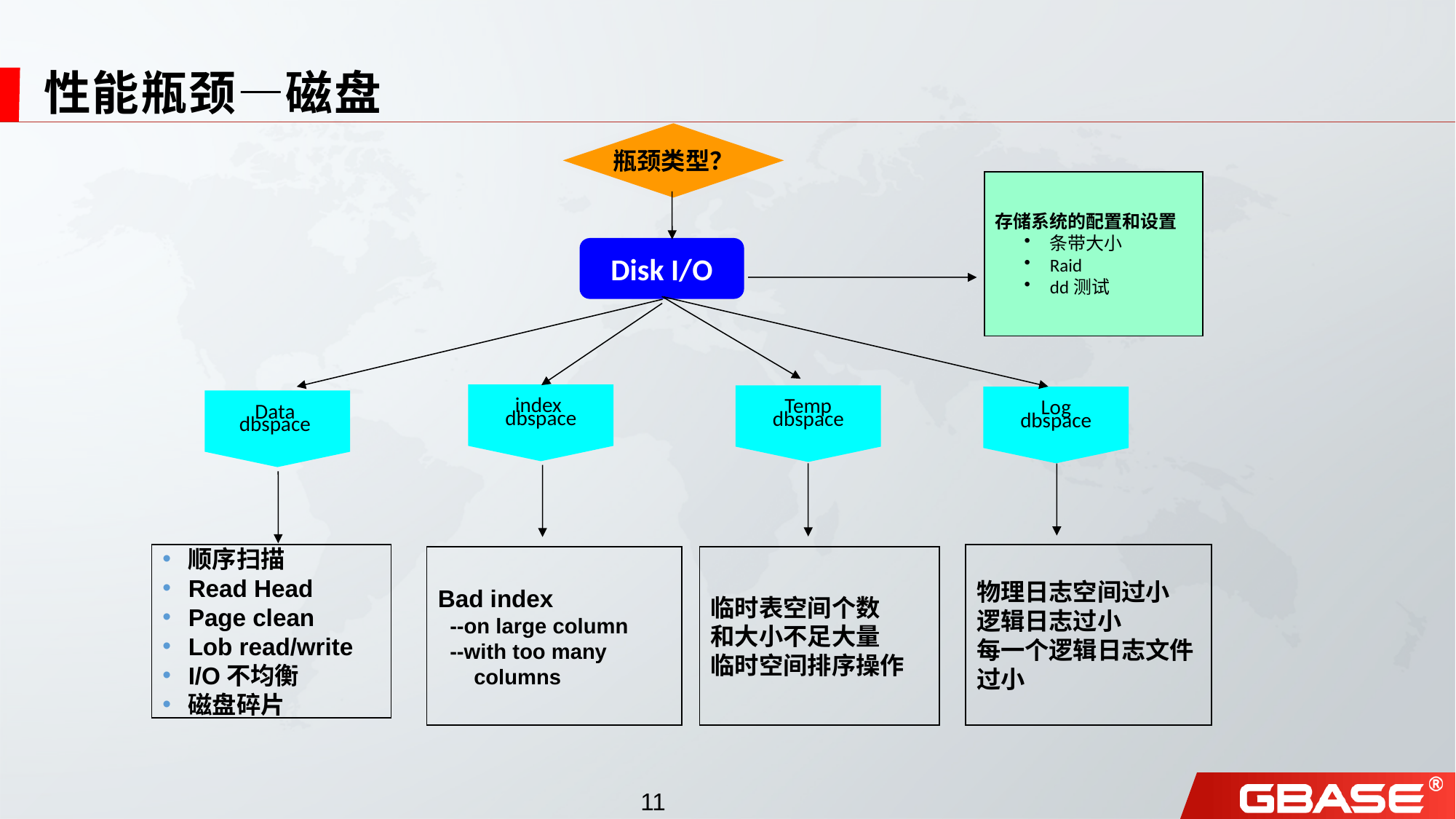

# 性能瓶颈—磁盘
瓶颈类型？
存储系统的配置和设置
条带大小
Raid
dd测试

Disk I/O

index
dbspace
Temp
dbspace
Log
dbspace
Data
dbspace

顺序扫描
Read Head
Page clean
Lob read/write
I/O不均衡
磁盘碎片
物理日志空间过小
逻辑日志过小
每一个逻辑日志文件
过小
临时表空间个数
和大小不足大量
临时空间排序操作
Bad index
  --on large column
  --with too many
      columns